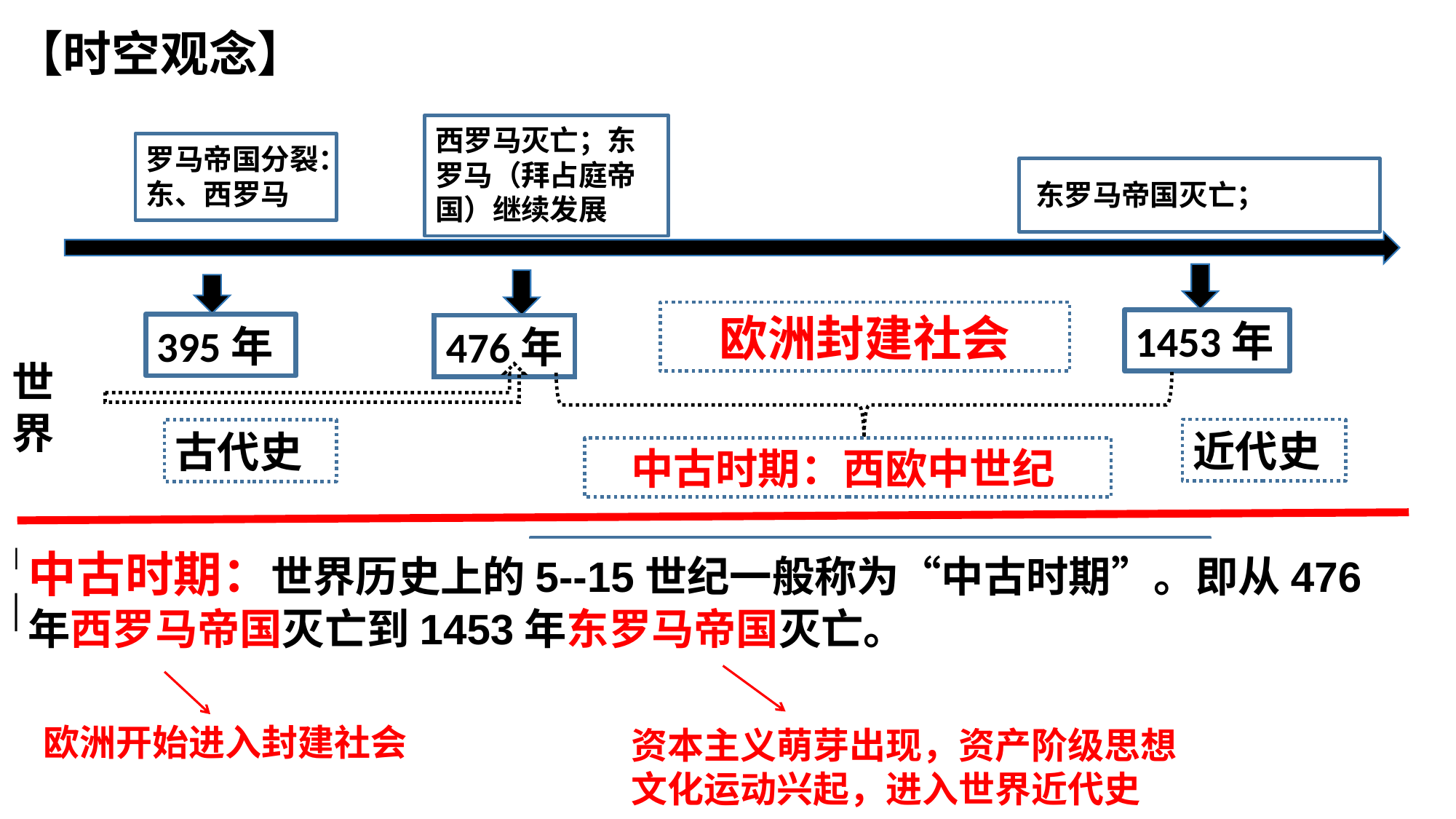

【时空观念】

西罗马灭亡；东罗马（拜占庭帝国）继续发展

罗马帝国分裂：东、西罗马

东罗马帝国灭亡；

欧洲封建社会
1453年
395年
476年
世界

近代史
古代史
中古时期：西欧中世纪

中国
南北朝、隋、唐、宋、元、明初
中古时期：世界历史上的5--15世纪一般称为“中古时期”。即从476年西罗马帝国灭亡到1453年东罗马帝国灭亡。
欧洲开始进入封建社会
资本主义萌芽出现，资产阶级思想文化运动兴起，进入世界近代史